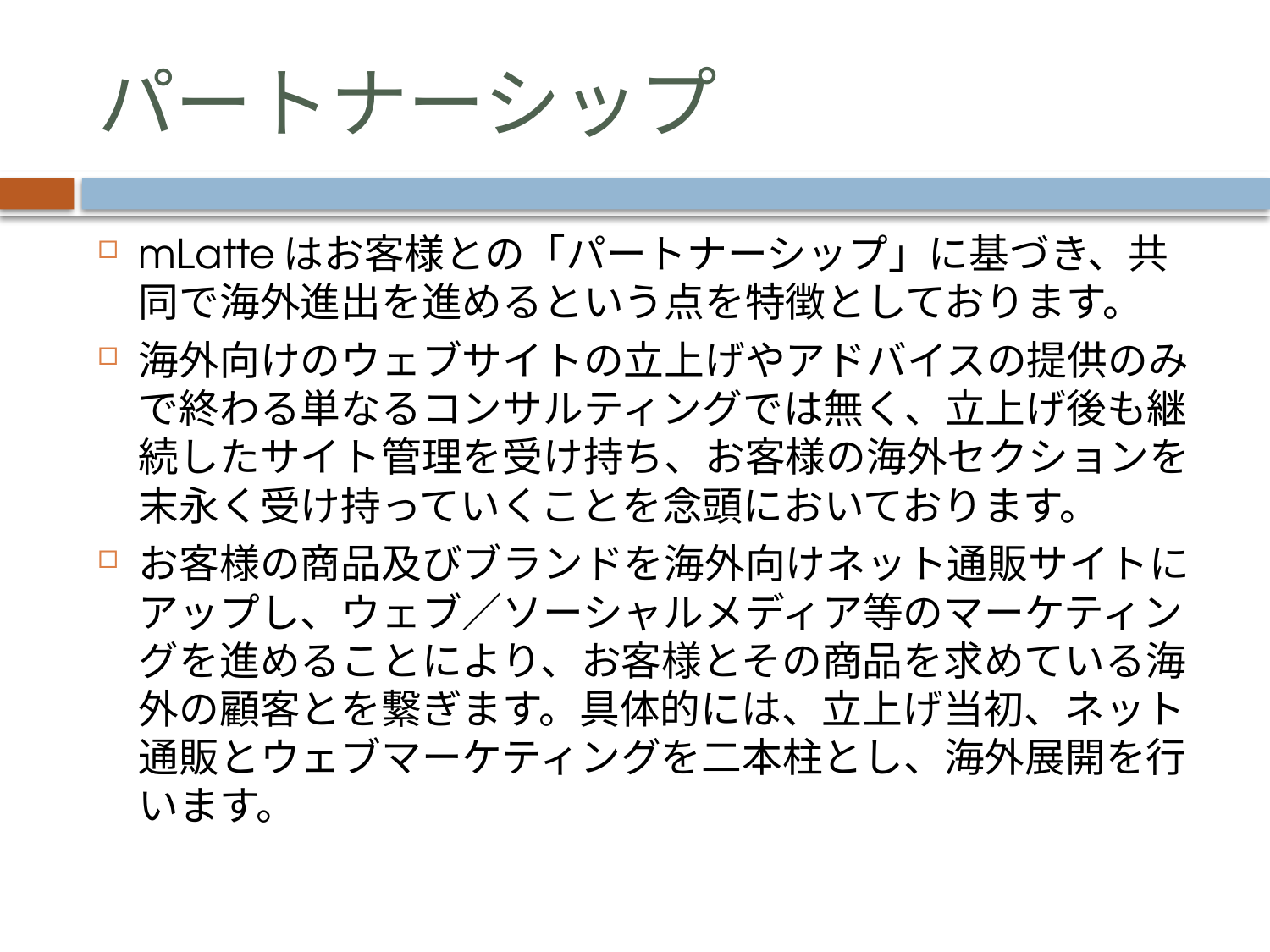

# パートナーシップ
mLatteはお客様との「パートナーシップ」に基づき、共同で海外進出を進めるという点を特徴としております。
海外向けのウェブサイトの立上げやアドバイスの提供のみで終わる単なるコンサルティングでは無く、立上げ後も継続したサイト管理を受け持ち、お客様の海外セクションを末永く受け持っていくことを念頭においております。
お客様の商品及びブランドを海外向けネット通販サイトにアップし、ウェブ／ソーシャルメディア等のマーケティングを進めることにより、お客様とその商品を求めている海外の顧客とを繋ぎます。具体的には、立上げ当初、ネット通販とウェブマーケティングを二本柱とし、海外展開を行います。